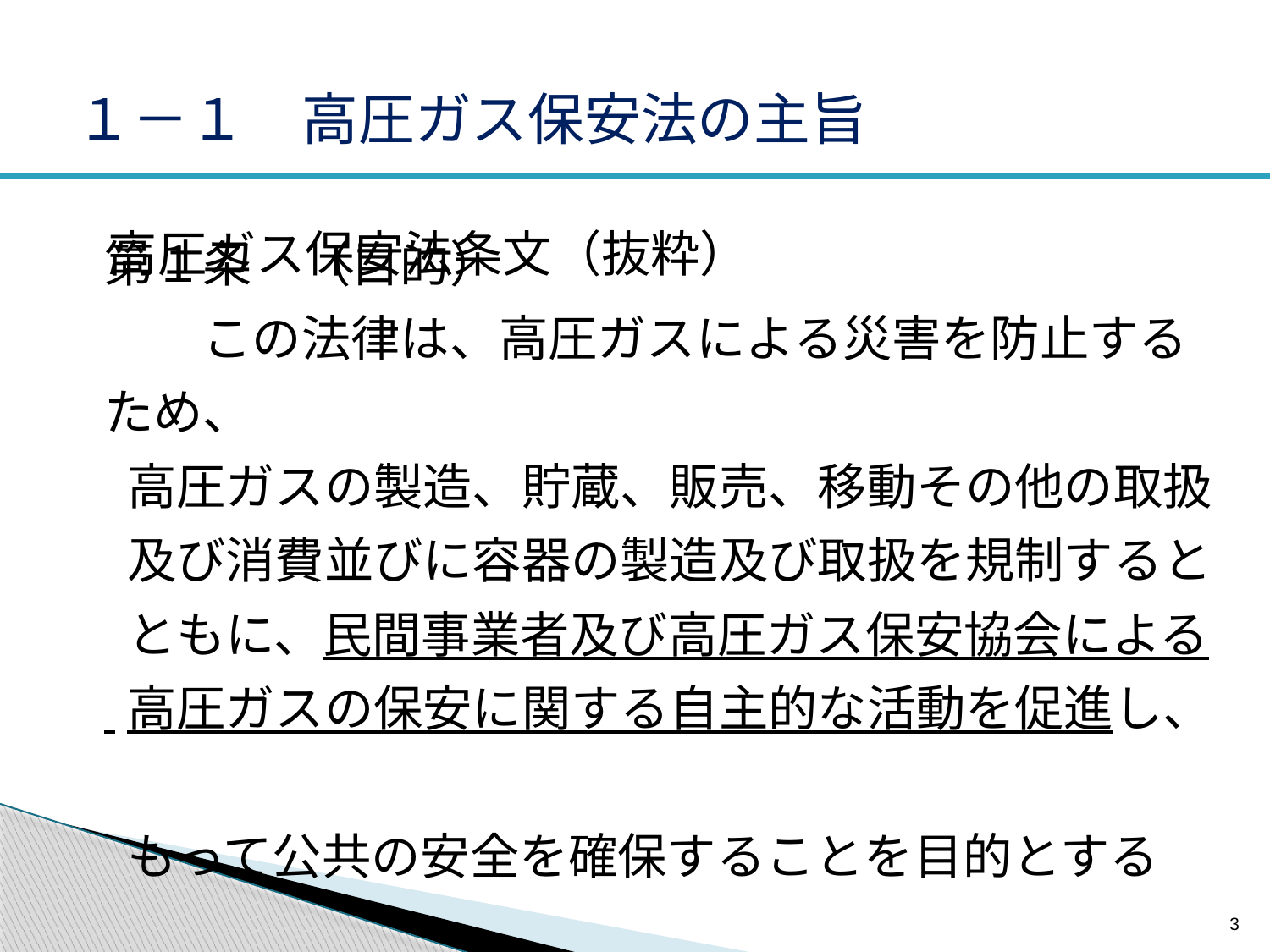

# １－１　高圧ガス保安法の主旨
高圧ガス保安法条文（抜粋）
第１条　（目的）
　　この法律は、高圧ガスによる災害を防止するため、
 高圧ガスの製造、貯蔵、販売、移動その他の取扱
 及び消費並びに容器の製造及び取扱を規制すると
 ともに、民間事業者及び高圧ガス保安協会による
 高圧ガスの保安に関する自主的な活動を促進し、
 もって公共の安全を確保することを目的とする
3